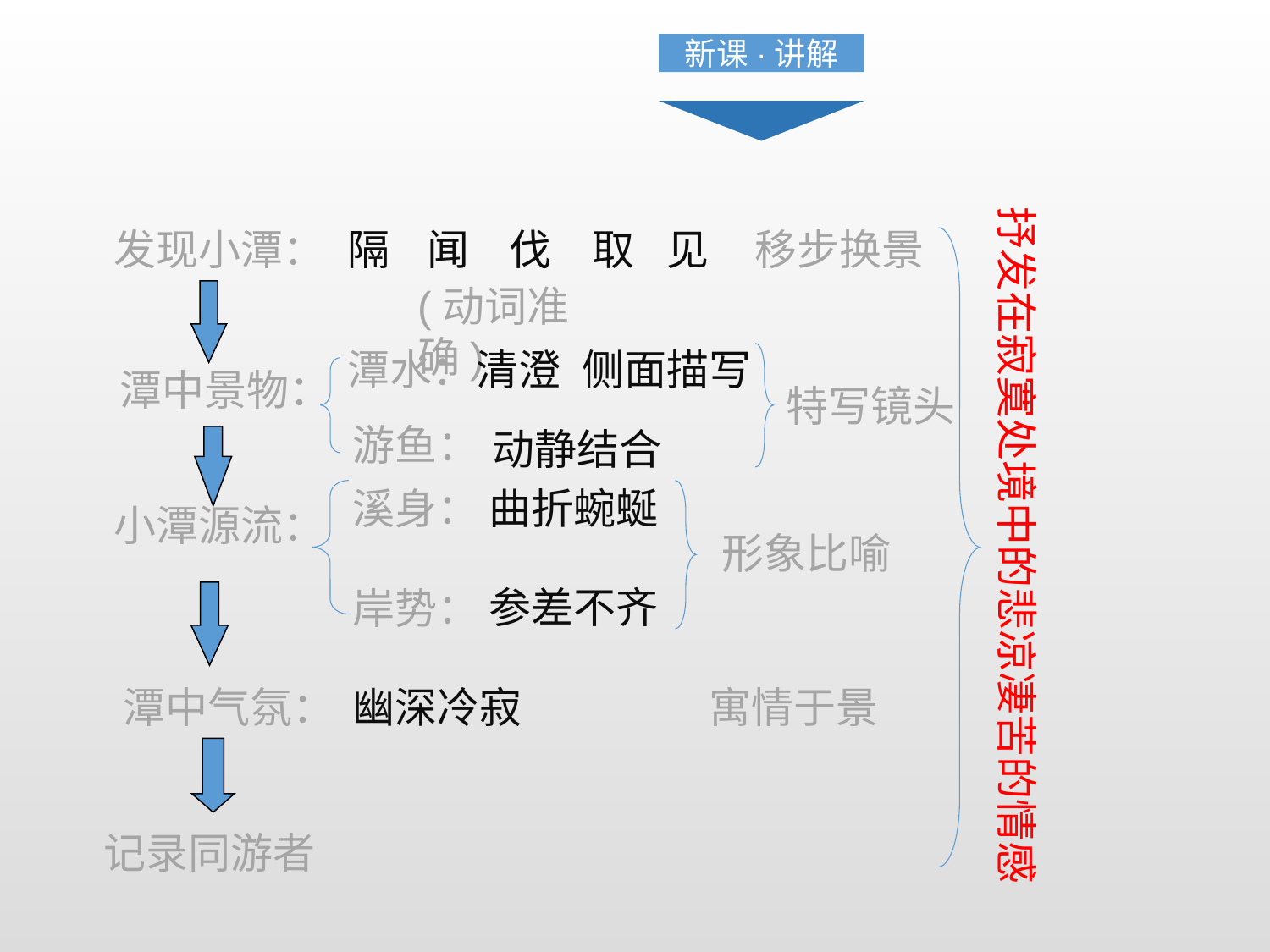

新课·讲解

抒发在寂寞处境中的悲凉凄苦的情感
发现小潭：
隔
闻
伐
取
见
移步换景

(动词准确)

潭水：
清澄
侧面描写

潭中景物：

特写镜头
游鱼：
动静结合

溪身：
曲折蜿蜒

小潭源流：
形象比喻
参差不齐
岸势：

潭中气氛：
幽深冷寂
寓情于景

记录同游者